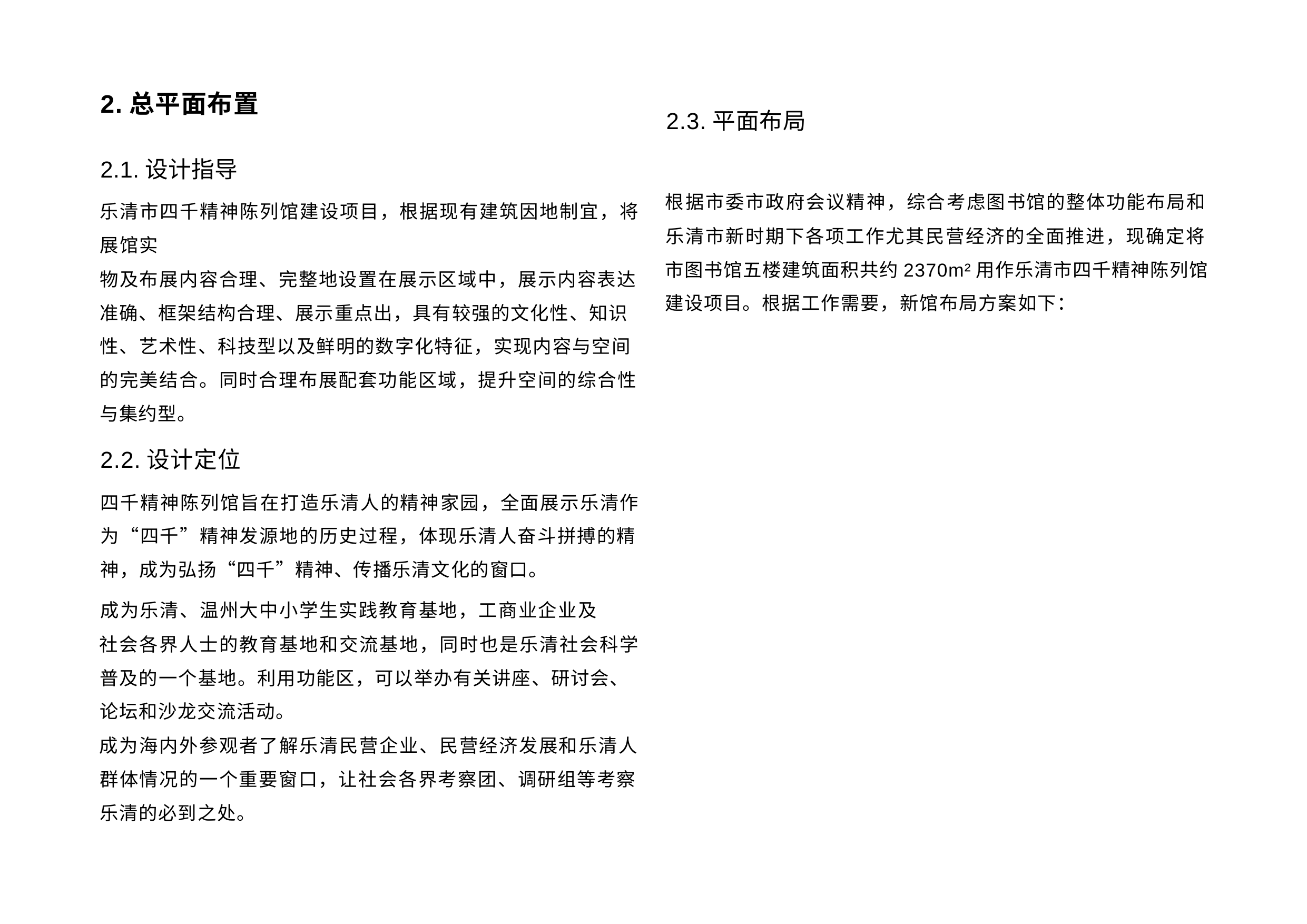

2.总平面布置

2.1.设计指导
乐清市四千精神陈列馆建设项目，根据现有建筑因地制宜，将展馆实
物及布展内容合理、完整地设置在展示区域中，展示内容表达准确、框架结构合理、展示重点出，具有较强的文化性、知识性、艺术性、科技型以及鲜明的数字化特征，实现内容与空间的完美结合。同时合理布展配套功能区域，提升空间的综合性与集约型。
2.2.设计定位
四千精神陈列馆旨在打造乐清人的精神家园，全面展示乐清作为“四千”精神发源地的历史过程，体现乐清人奋斗拼搏的精神，成为弘扬“四千”精神、传播乐清文化的窗口。
成为乐清、温州大中小学生实践教育基地，工商业企业及
社会各界人士的教育基地和交流基地，同时也是乐清社会科学普及的一个基地。利用功能区，可以举办有关讲座、研讨会、论坛和沙龙交流活动。
成为海内外参观者了解乐清民营企业、民营经济发展和乐清人群体情况的一个重要窗口，让社会各界考察团、调研组等考察乐清的必到之处。

2.3.平面布局

根据市委市政府会议精神，综合考虑图书馆的整体功能布局和
乐清市新时期下各项工作尤其民营经济的全面推进，现确定将市图书馆五楼建筑面积共约2370m²用作乐清市四千精神陈列馆建设项目。根据工作需要，新馆布局方案如下：
4